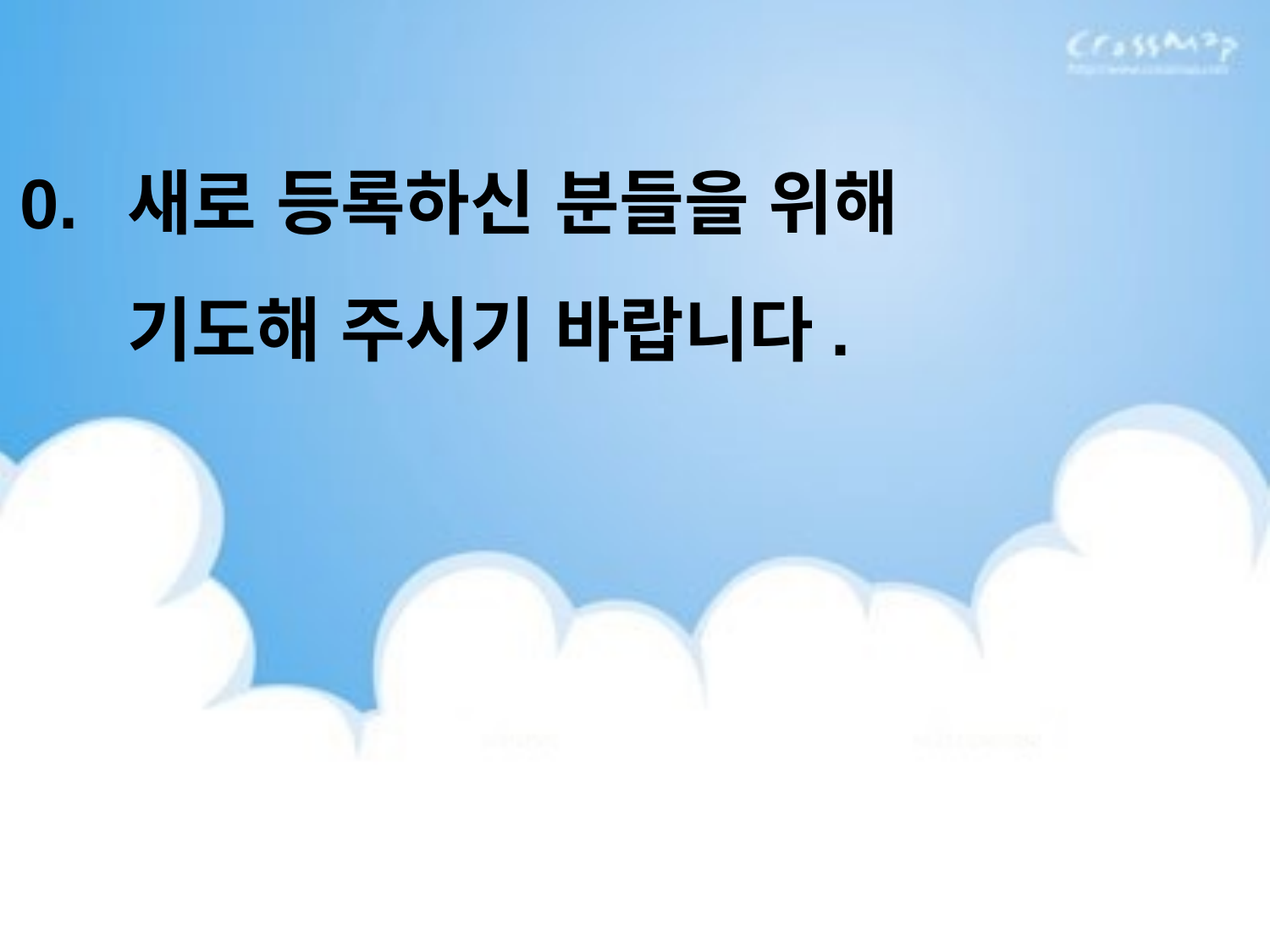

0.	새로 등록하신 분들을 위해
기도해 주시기 바랍니다.